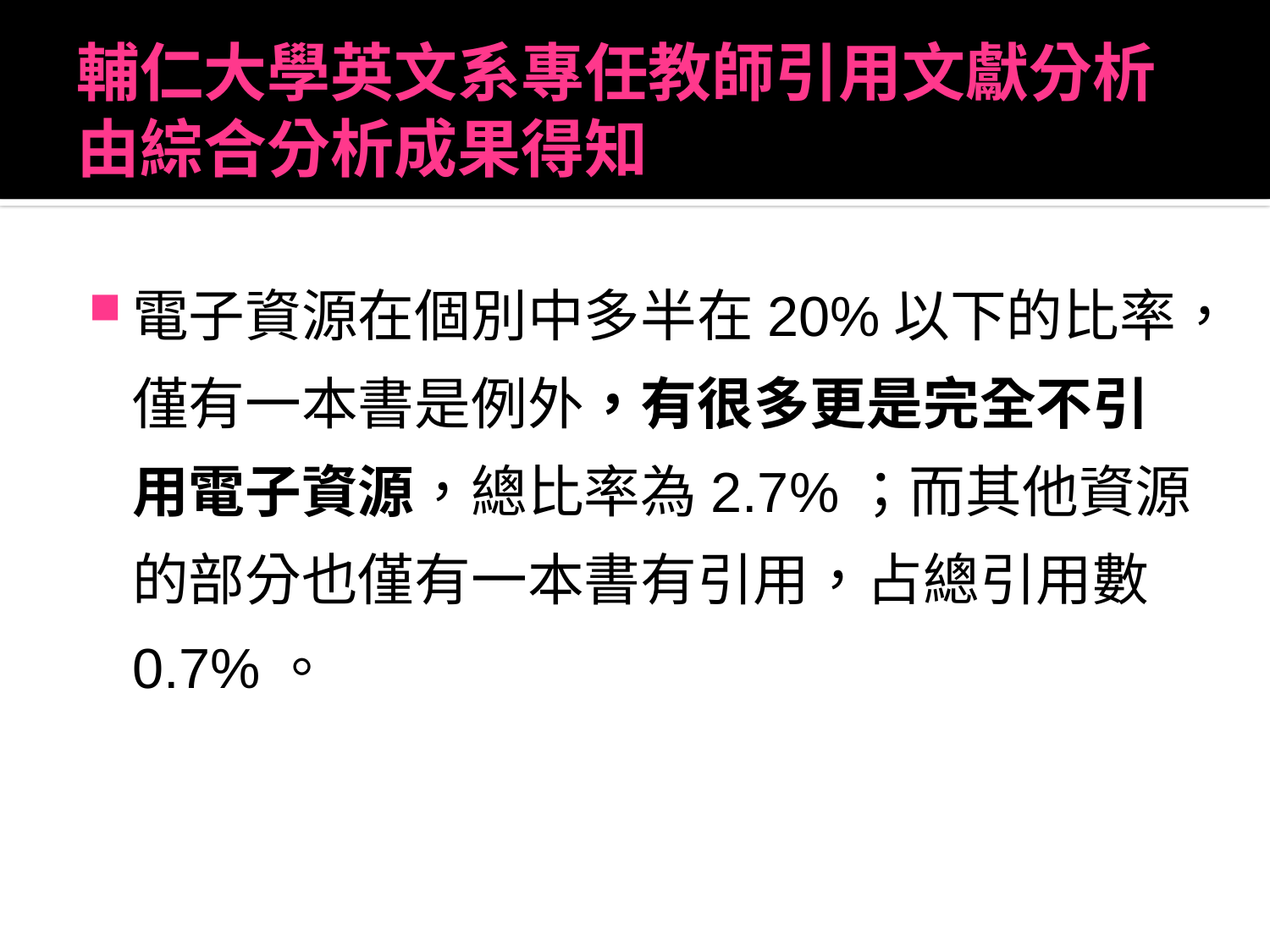

# 輔仁大學英文系專任教師引用文獻分析 由綜合分析成果得知
電子資源在個別中多半在20%以下的比率，僅有一本書是例外，有很多更是完全不引用電子資源，總比率為2.7%；而其他資源的部分也僅有一本書有引用，占總引用數0.7%。